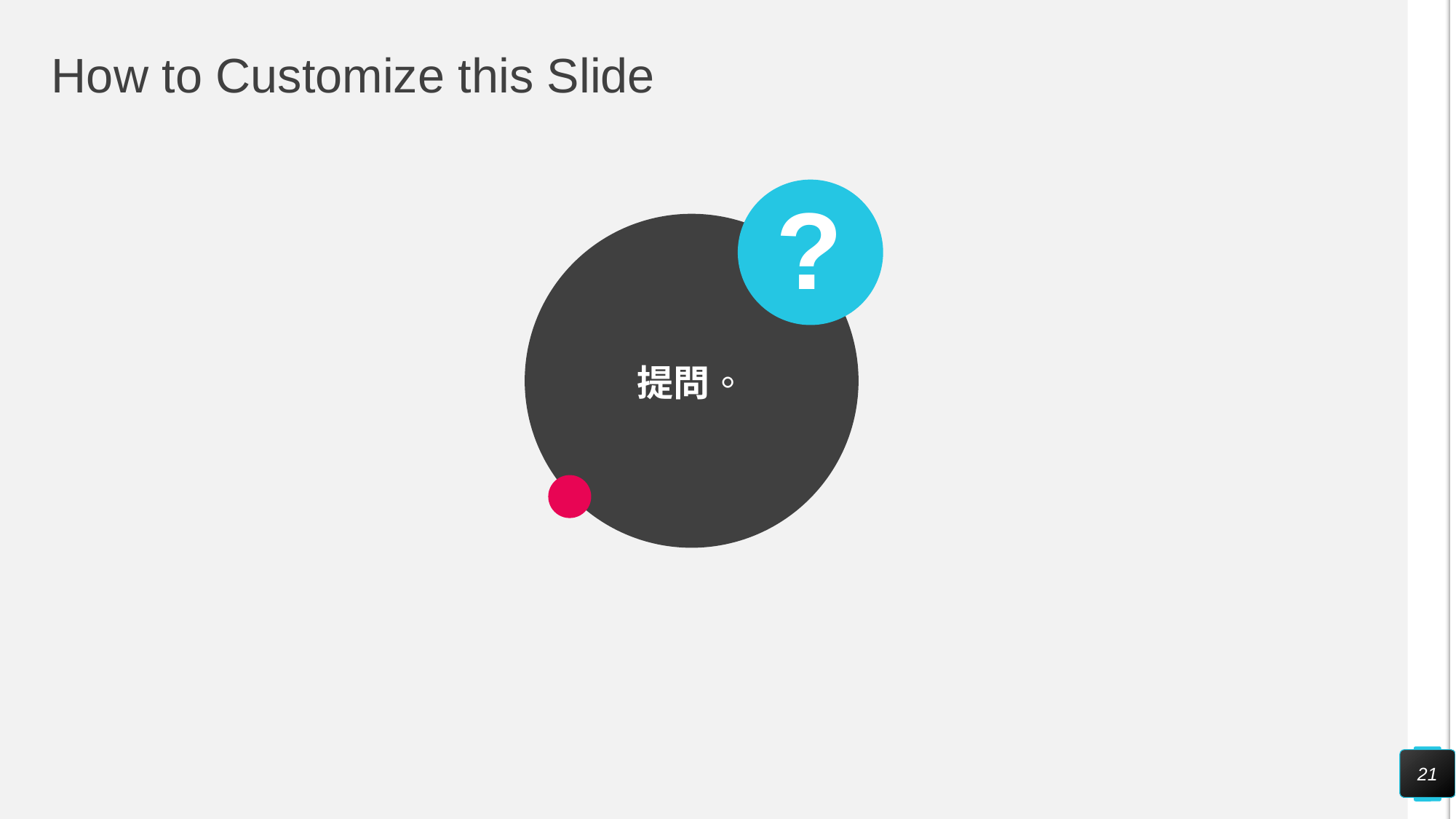

# How to Customize this Slide

?
提問。

21